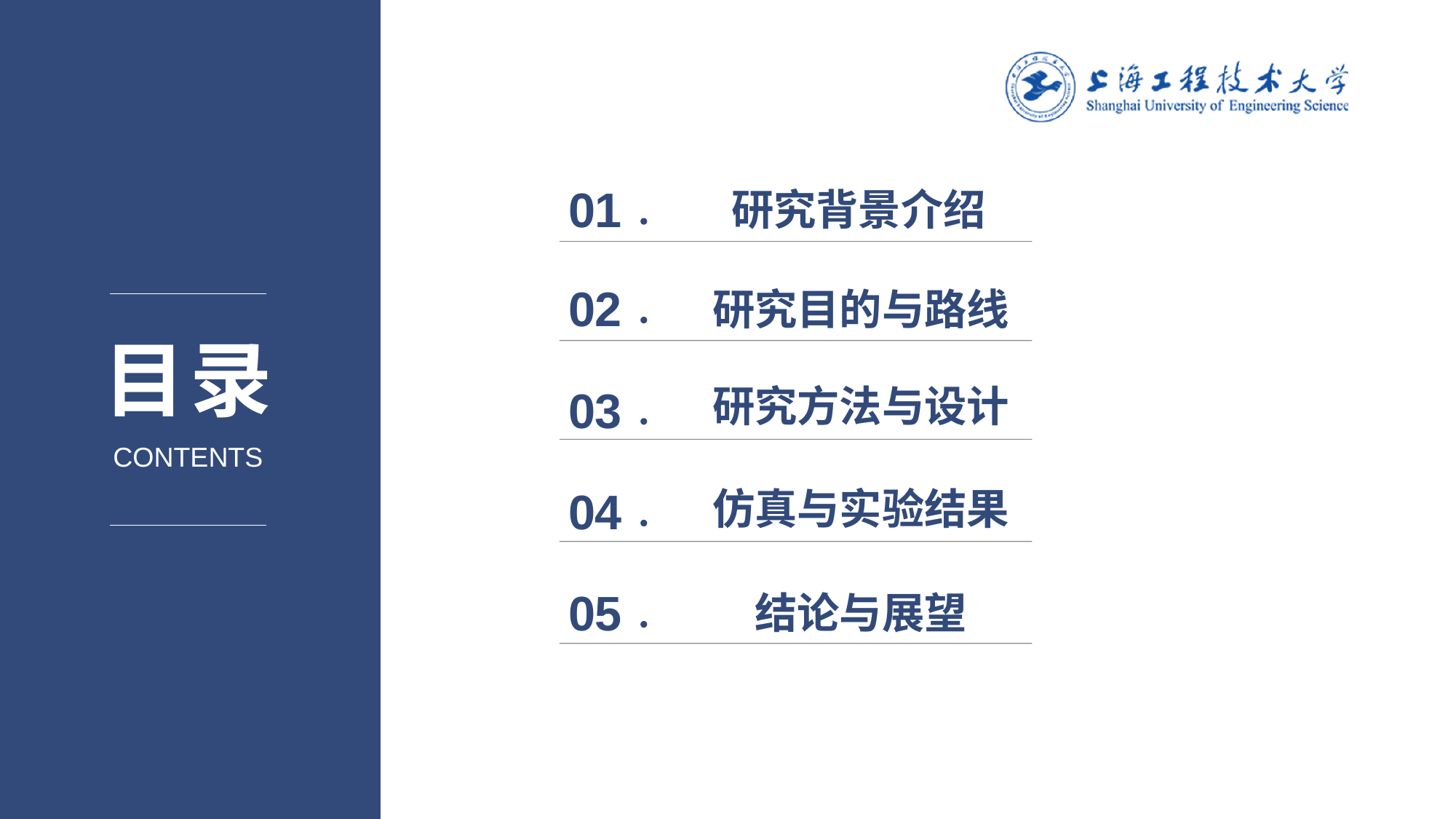

01
研究背景介绍

02
研究目的与路线

目录
研究方法与设计
03

CONTENTS
04
仿真与实验结果

05
结论与展望